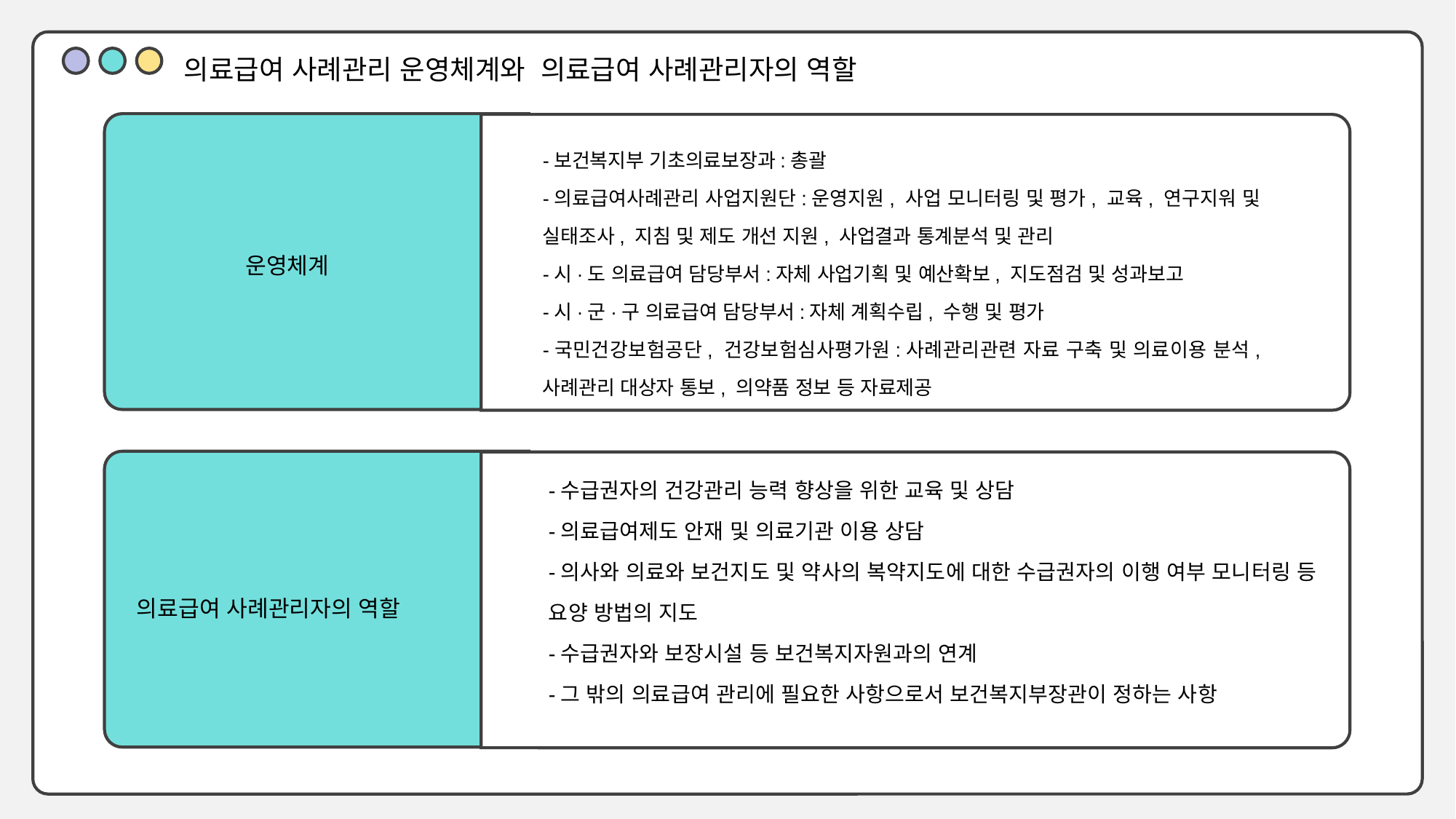

의료급여 사례관리 운영체계와  의료급여 사례관리자의 역할

-보건복지부 기초의료보장과:총괄
-의료급여사례관리 사업지원단:운영지원, 사업 모니터링 및 평가, 교육, 연구지워 및 실태조사, 지침 및 제도 개선 지원, 사업결과 통계분석 및 관리
-시·도 의료급여 담당부서:자체 사업기획 및 예산확보, 지도점검 및 성과보고
-시·군·구 의료급여 담당부서:자체 계획수립, 수행 및 평가
-국민건강보험공단, 건강보험심사평가원:사례관리관련 자료 구축 및 의료이용 분석, 사례관리 대상자 통보, 의약품 정보 등 자료제공

운영체계

-수급권자의 건강관리 능력 향상을 위한 교육 및 상담
-의료급여제도 안재 및 의료기관 이용 상담
-의사와 의료와 보건지도 및 약사의 복약지도에 대한 수급권자의 이행 여부 모니터링 등 요양 방법의 지도
-수급권자와 보장시설 등 보건복지자원과의 연계
-그 밖의 의료급여 관리에 필요한 사항으로서 보건복지부장관이 정하는 사항

“
의료급여 사례관리자의 역할